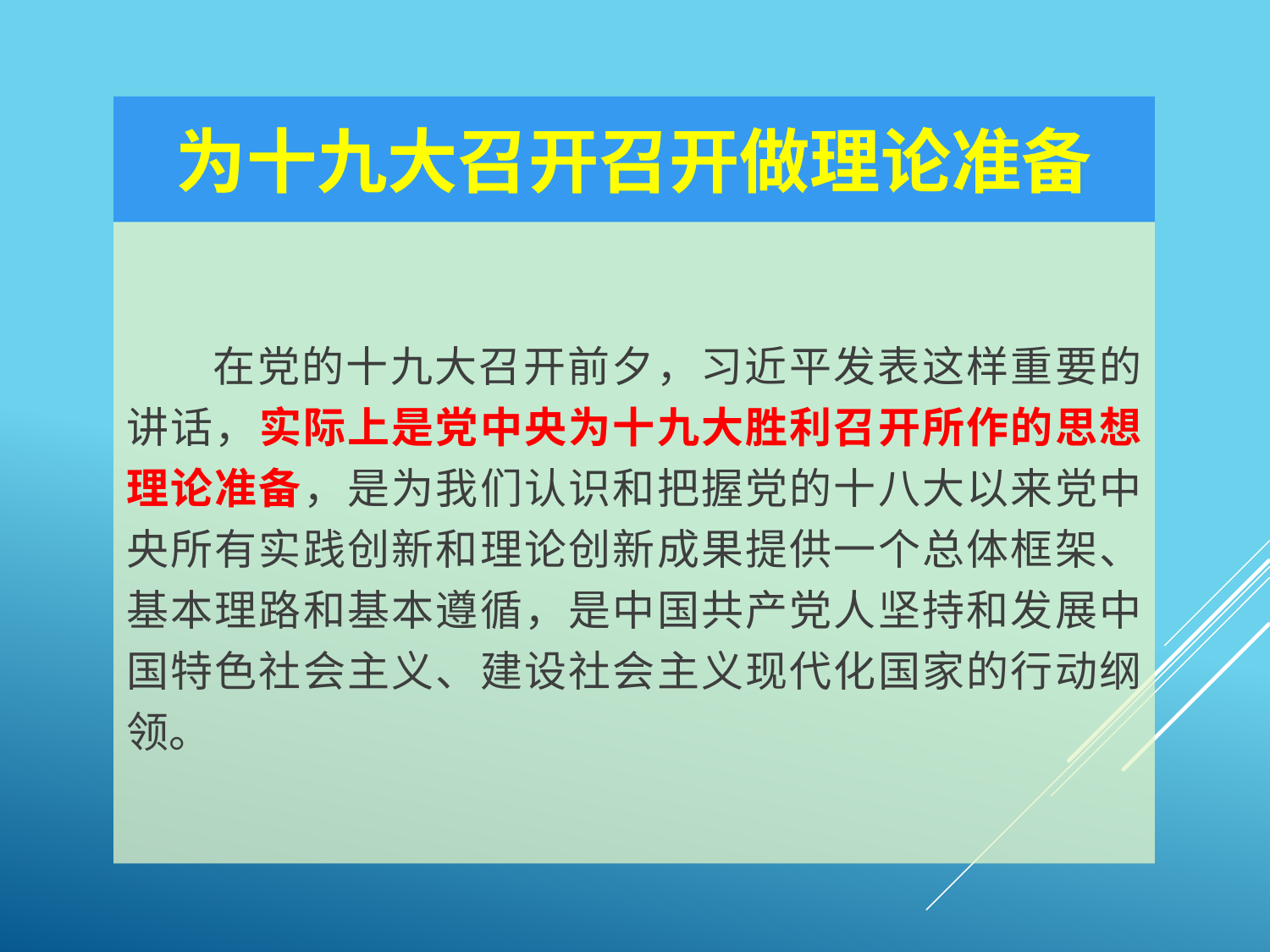

# 为十九大召开召开做理论准备
在党的十九大召开前夕，习近平发表这样重要的讲话，实际上是党中央为十九大胜利召开所作的思想理论准备，是为我们认识和把握党的十八大以来党中央所有实践创新和理论创新成果提供一个总体框架、基本理路和基本遵循，是中国共产党人坚持和发展中国特色社会主义、建设社会主义现代化国家的行动纲领。